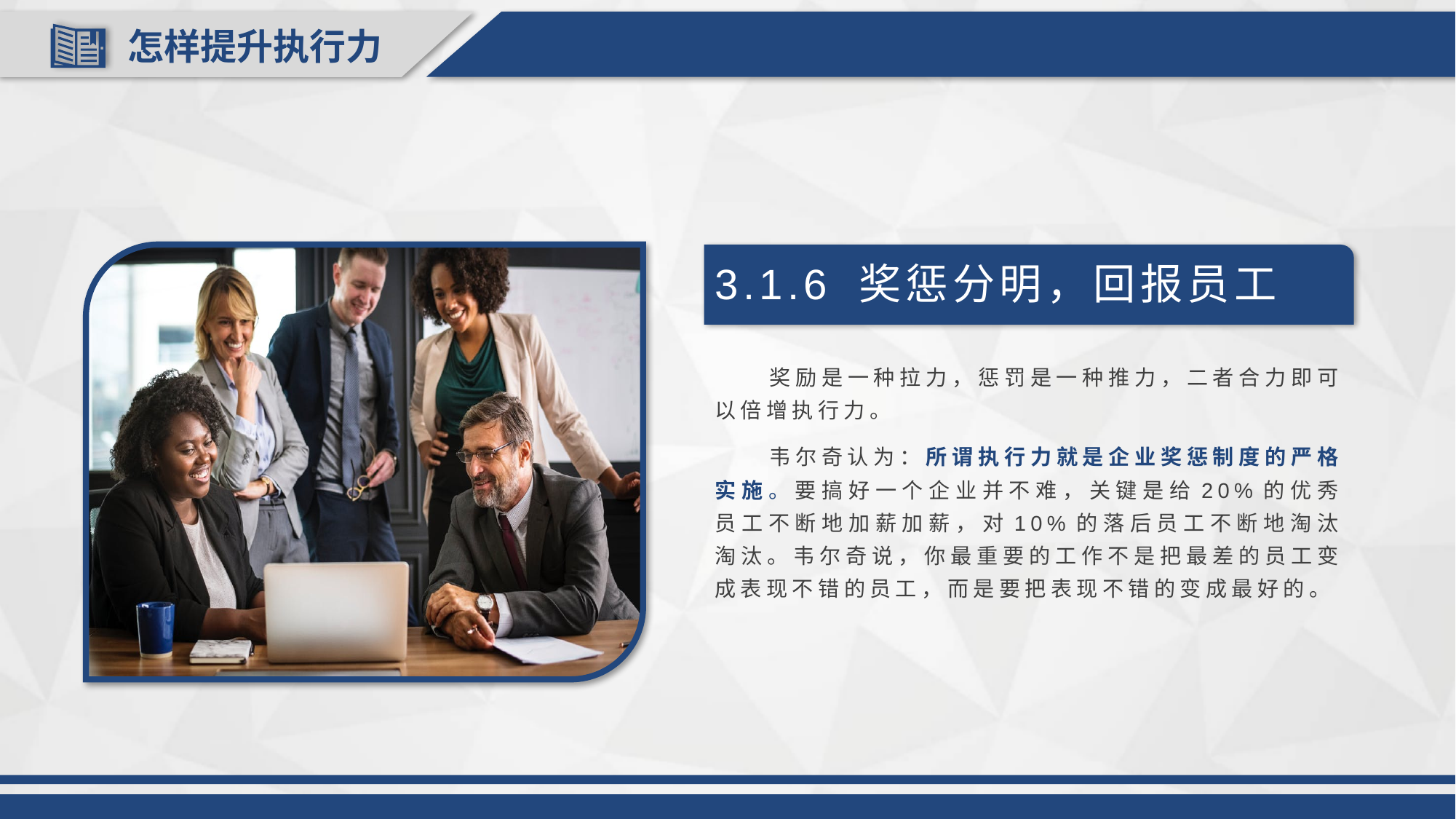

怎样提升执行力

3.1.6 奖惩分明，回报员工
奖励是一种拉力，惩罚是一种推力，二者合力即可以倍增执行力。
韦尔奇认为：所谓执行力就是企业奖惩制度的严格实施。要搞好一个企业并不难，关键是给20%的优秀员工不断地加薪加薪，对10%的落后员工不断地淘汰淘汰。韦尔奇说，你最重要的工作不是把最差的员工变成表现不错的员工，而是要把表现不错的变成最好的。